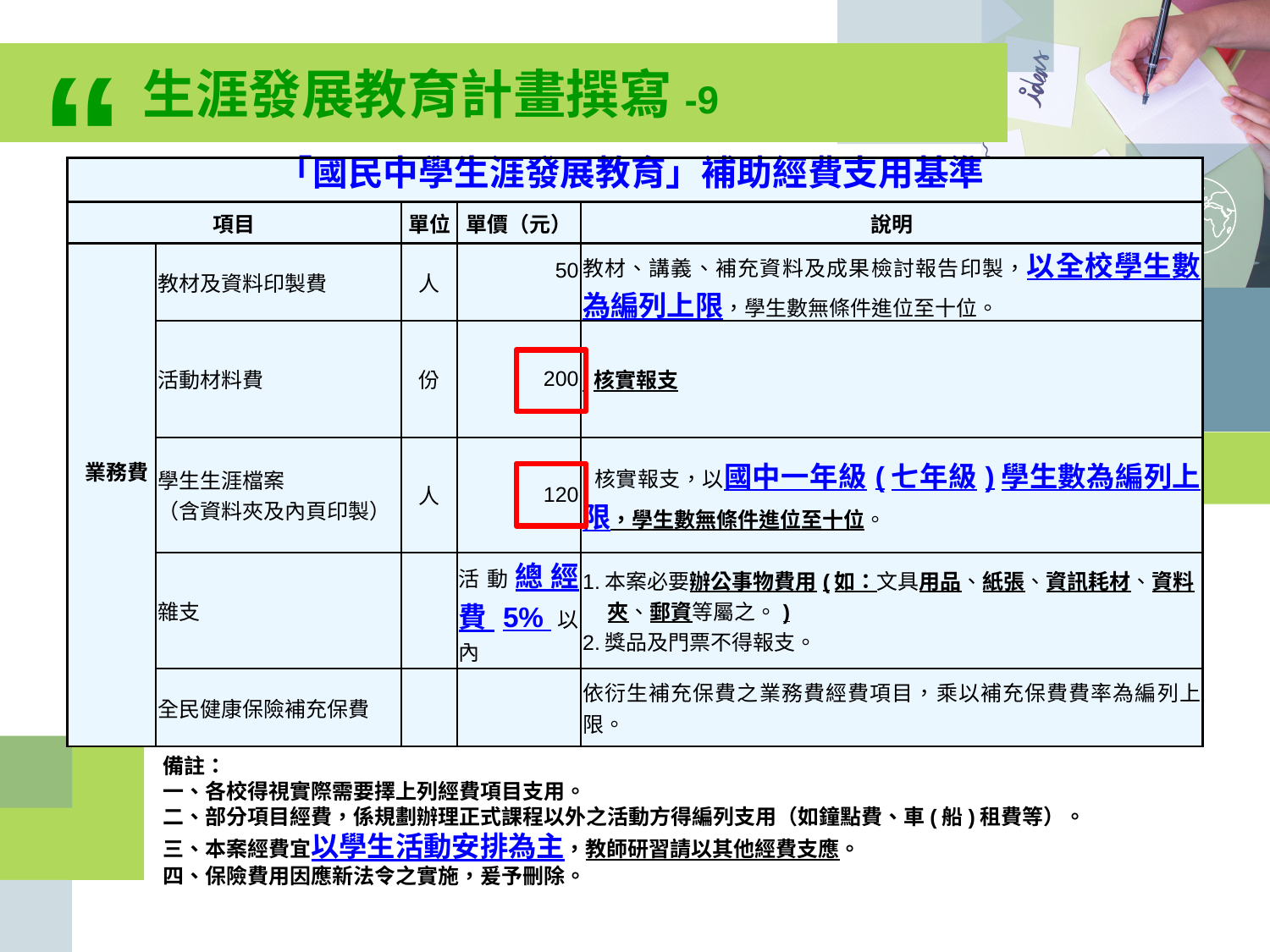

“

生涯發展教育計畫撰寫-9
| 「國民中學生涯發展教育」補助經費支用基準 |  |  |  |  |
| --- | --- | --- | --- | --- |
| 項目 |  | 單位 | 單價（元） | 說明 |
| 業務費 | 教材及資料印製費 | 人 | 50 | 教材、講義、補充資料及成果檢討報告印製，以全校學生數為編列上限，學生數無條件進位至十位。 |
|  | 活動材料費 | 份 | 200 | 核實報支 |
|  | 學生生涯檔案 （含資料夾及內頁印製） | 人 | 120 | 核實報支，以國中一年級(七年級)學生數為編列上限，學生數無條件進位至十位。 |
|  | 雜支 |  | 活動總經費5%以內 | 1.本案必要辦公事物費用(如：文具用品、紙張、資訊耗材、資料夾、郵資等屬之。) 2.獎品及門票不得報支。 |
|  | 全民健康保險補充保費 |  |  | 依衍生補充保費之業務費經費項目，乘以補充保費費率為編列上限。 |

備註：
一、各校得視實際需要擇上列經費項目支用。
二、部分項目經費，係規劃辦理正式課程以外之活動方得編列支用（如鐘點費、車(船)租費等）。
三、本案經費宜以學生活動安排為主，教師研習請以其他經費支應。
四、保險費用因應新法令之實施，爰予刪除。